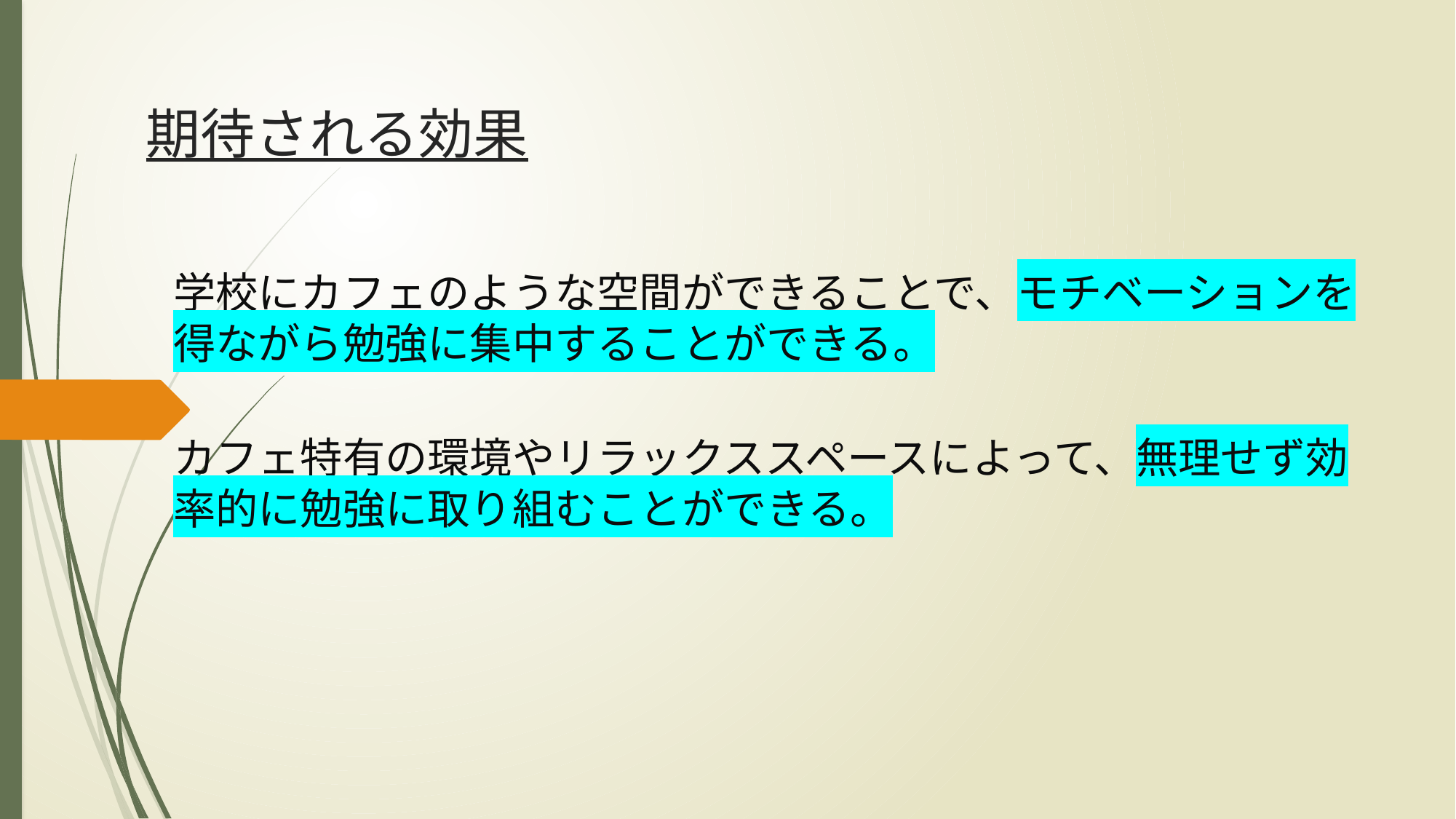

# 期待される効果
学校にカフェのような空間ができることで、モチベーションを得ながら勉強に集中することができる。

カフェ特有の環境やリラックススペースによって、無理せず効率的に勉強に取り組むことができる。